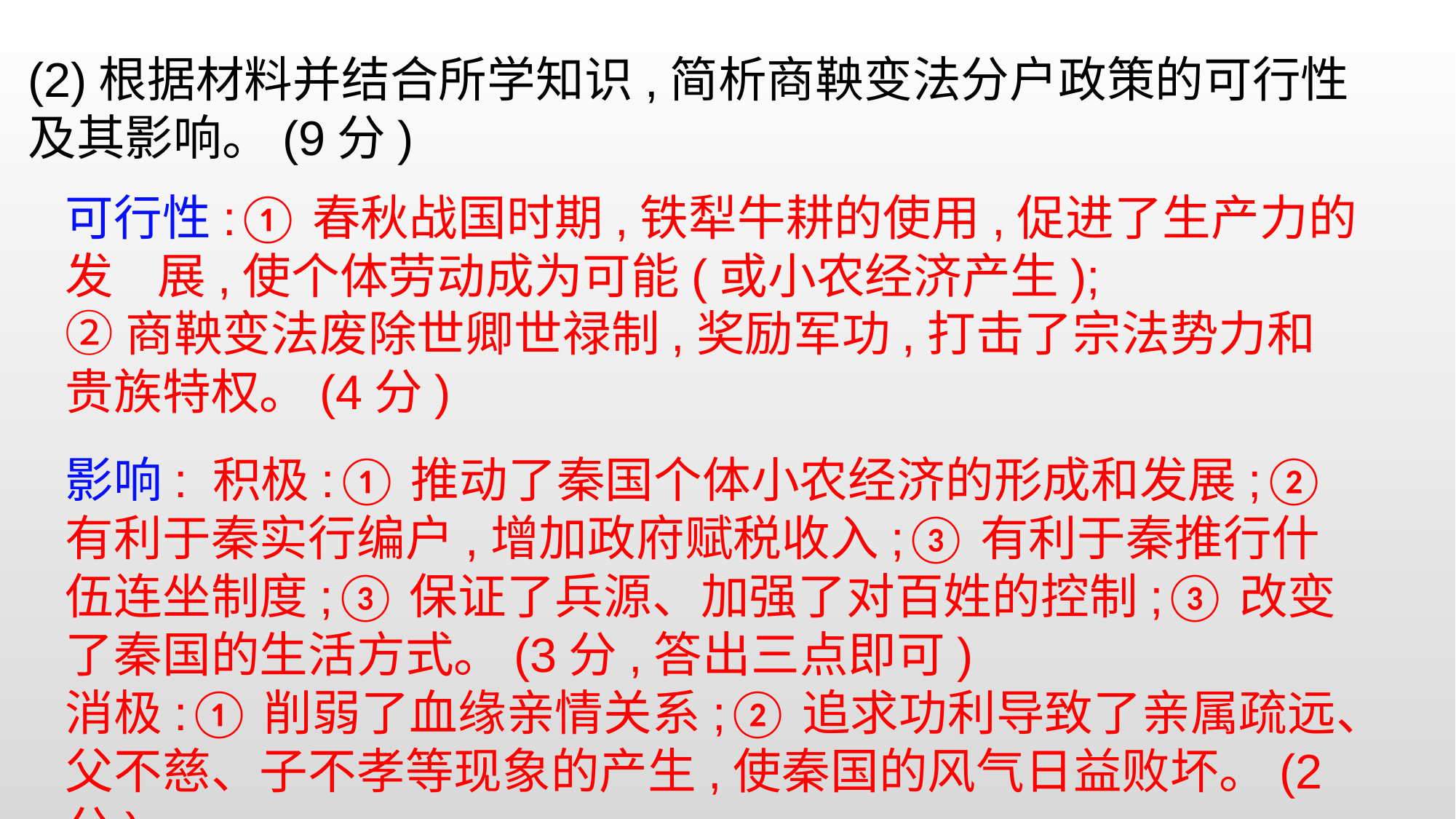

(2)根据材料并结合所学知识,简析商鞅变法分户政策的可行性
及其影响。(9分)

可行性:①春秋战国时期,铁犁牛耕的使用,促进了生产力的发    展,使个体劳动成为可能(或小农经济产生);
②商鞅变法废除世卿世禄制,奖励军功,打击了宗法势力和贵族特权。(4分)

影响: 积极:①推动了秦国个体小农经济的形成和发展;②有利于秦实行编户,增加政府赋税收入;③有利于秦推行什伍连坐制度;③保证了兵源、加强了对百姓的控制;③改变了秦国的生活方式。(3分,答出三点即可)
消极:①削弱了血缘亲情关系;②追求功利导致了亲属疏远、父不慈、子不孝等现象的产生,使秦国的风气日益败坏。(2分)